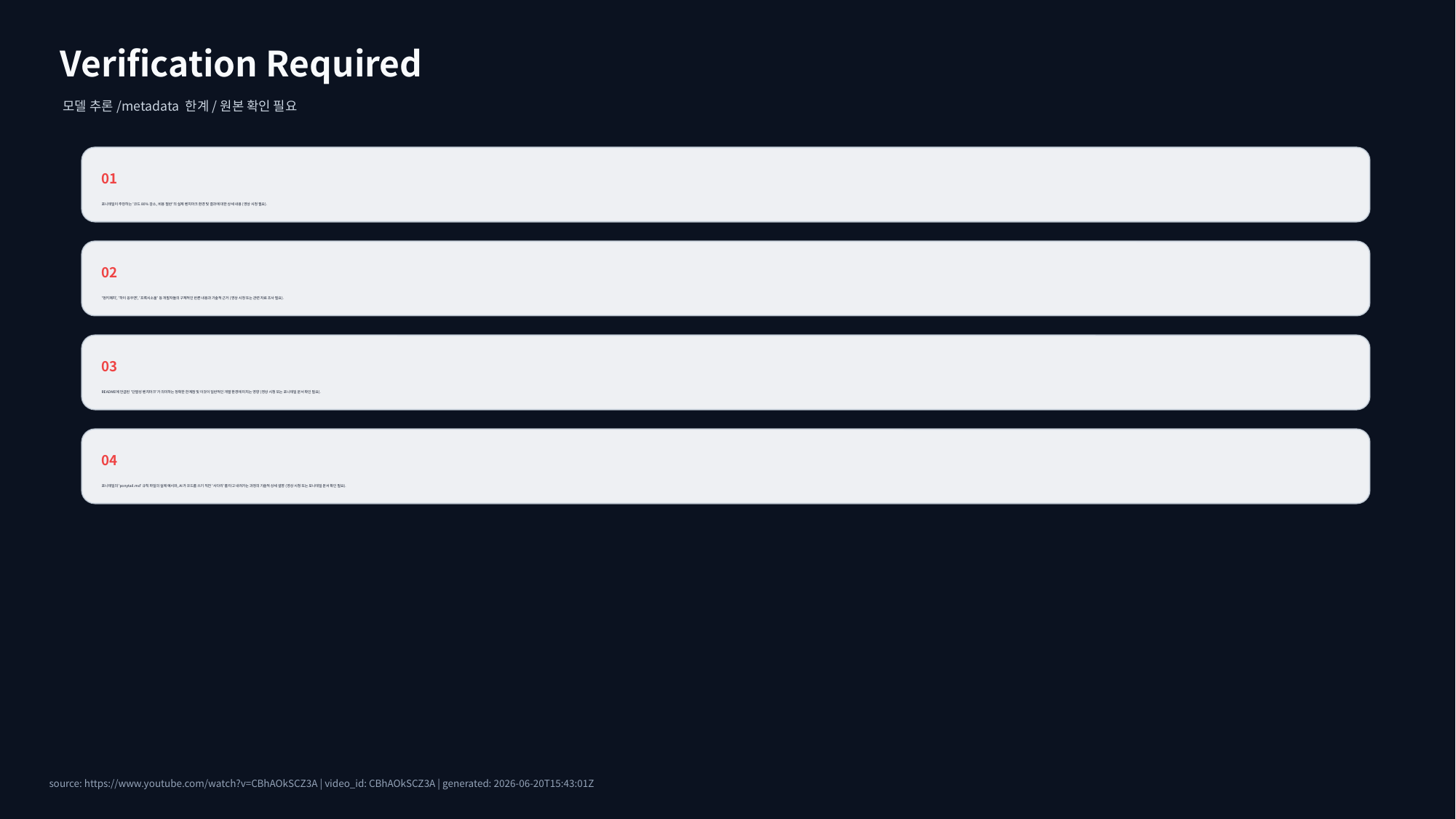

Verification Required
모델 추론/metadata 한계/원본 확인 필요

01
포니테일이 주장하는 '코드 80% 감소, 비용 절반'의 실제 벤치마크 환경 및 결과에 대한 상세 내용 (영상 시청 필요).

02
'멍키패치', '하이 응우옌', '프록시소울' 등 개발자들의 구체적인 반론 내용과 기술적 근거 (영상 시청 또는 관련 자료 조사 필요).

03
README에 언급된 '단발성 벤치마크'가 의미하는 정확한 한계점 및 이것이 일반적인 개발 환경에 미치는 영향 (영상 시청 또는 포니테일 문서 확인 필요).

04
포니테일의 'ponytail.md' 규칙 파일의 실제 예시와, AI가 코드를 쓰기 직전 '사다리'를 타고 내려가는 과정의 기술적 상세 설명 (영상 시청 또는 포니테일 문서 확인 필요).
source: https://www.youtube.com/watch?v=CBhAOkSCZ3A | video_id: CBhAOkSCZ3A | generated: 2026-06-20T15:43:01Z